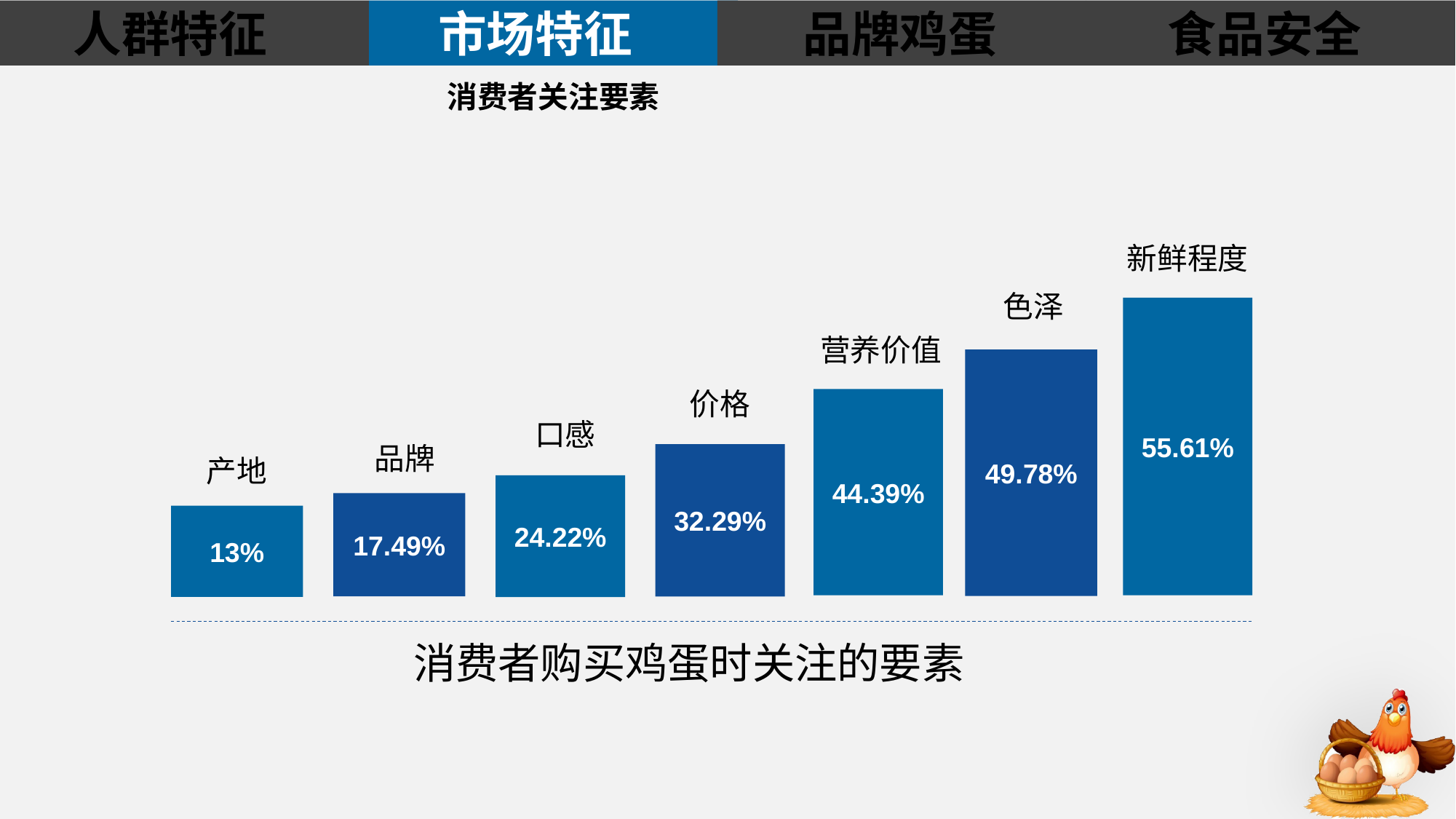

人群特征
市场特征
品牌鸡蛋
食品安全

消费者关注要素
新鲜程度
色泽
55.61%
营养价值
49.78%
价格
44.39%
口感
品牌
32.29%
产地
24.22%
17.49%
13%
消费者购买鸡蛋时关注的要素